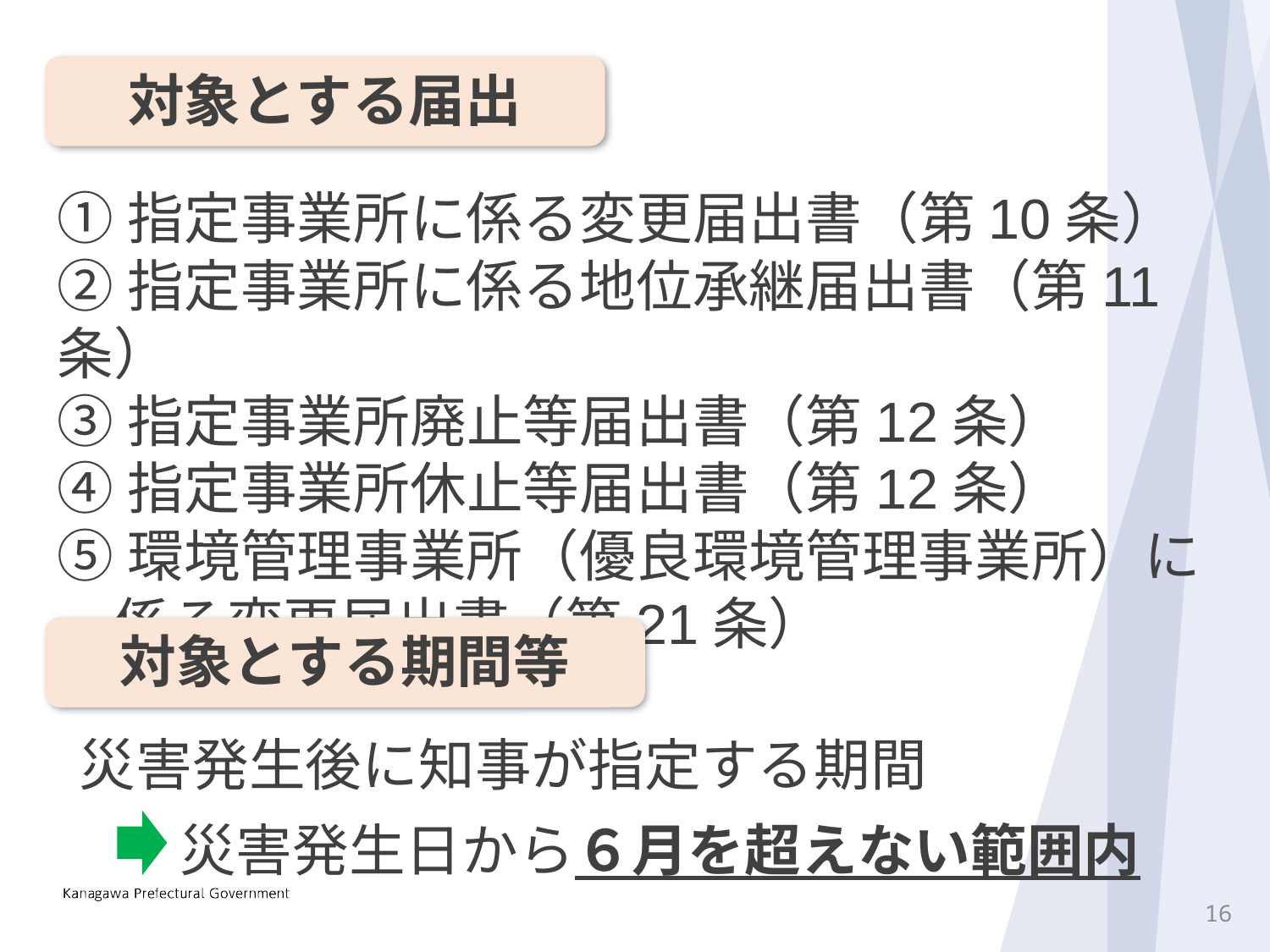

対象とする届出
①指定事業所に係る変更届出書（第10条）
②指定事業所に係る地位承継届出書（第11条）
③指定事業所廃止等届出書（第12条）
④指定事業所休止等届出書（第12条）
⑤環境管理事業所（優良環境管理事業所）に
　係る変更届出書（第21条）
対象とする期間等
災害発生後に知事が指定する期間
災害発生日から６月を超えない範囲内

16